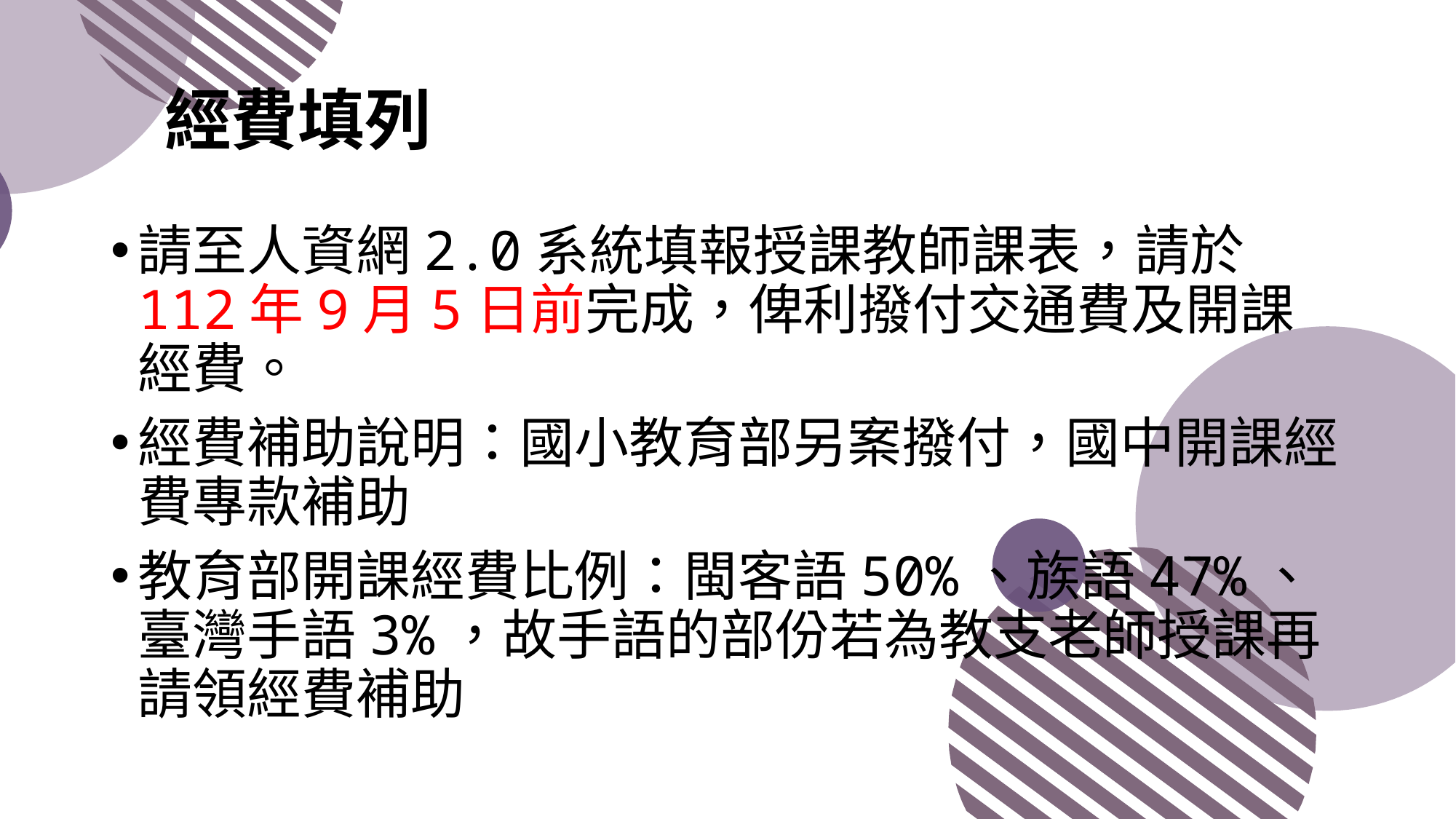

# 經費填列
請至人資網2.0系統填報授課教師課表，請於112年9月5日前完成，俾利撥付交通費及開課經費。
經費補助說明：國小教育部另案撥付，國中開課經費專款補助
教育部開課經費比例：閩客語50%、族語47%、臺灣手語3%，故手語的部份若為教支老師授課再請領經費補助